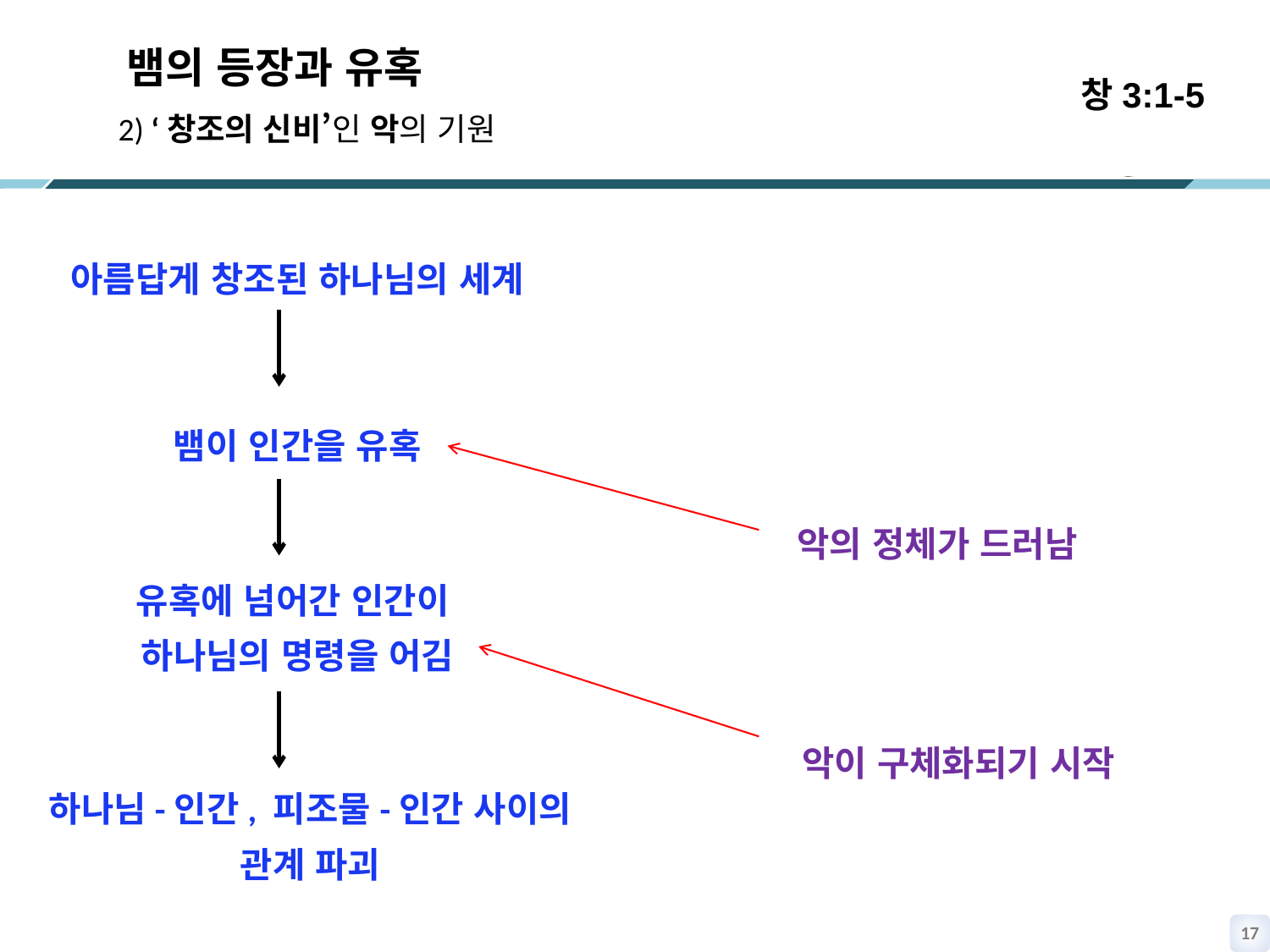

창3:1-5
뱀의 등장과 유혹
         2) ‘창조의 신비’인 악의 기원

아름답게 창조된 하나님의 세계
뱀이 인간을 유혹
악의 정체가 드러남
유혹에 넘어간 인간이
하나님의 명령을 어김
악이 구체화되기 시작
하나님-인간, 피조물-인간 사이의
관계 파괴
17